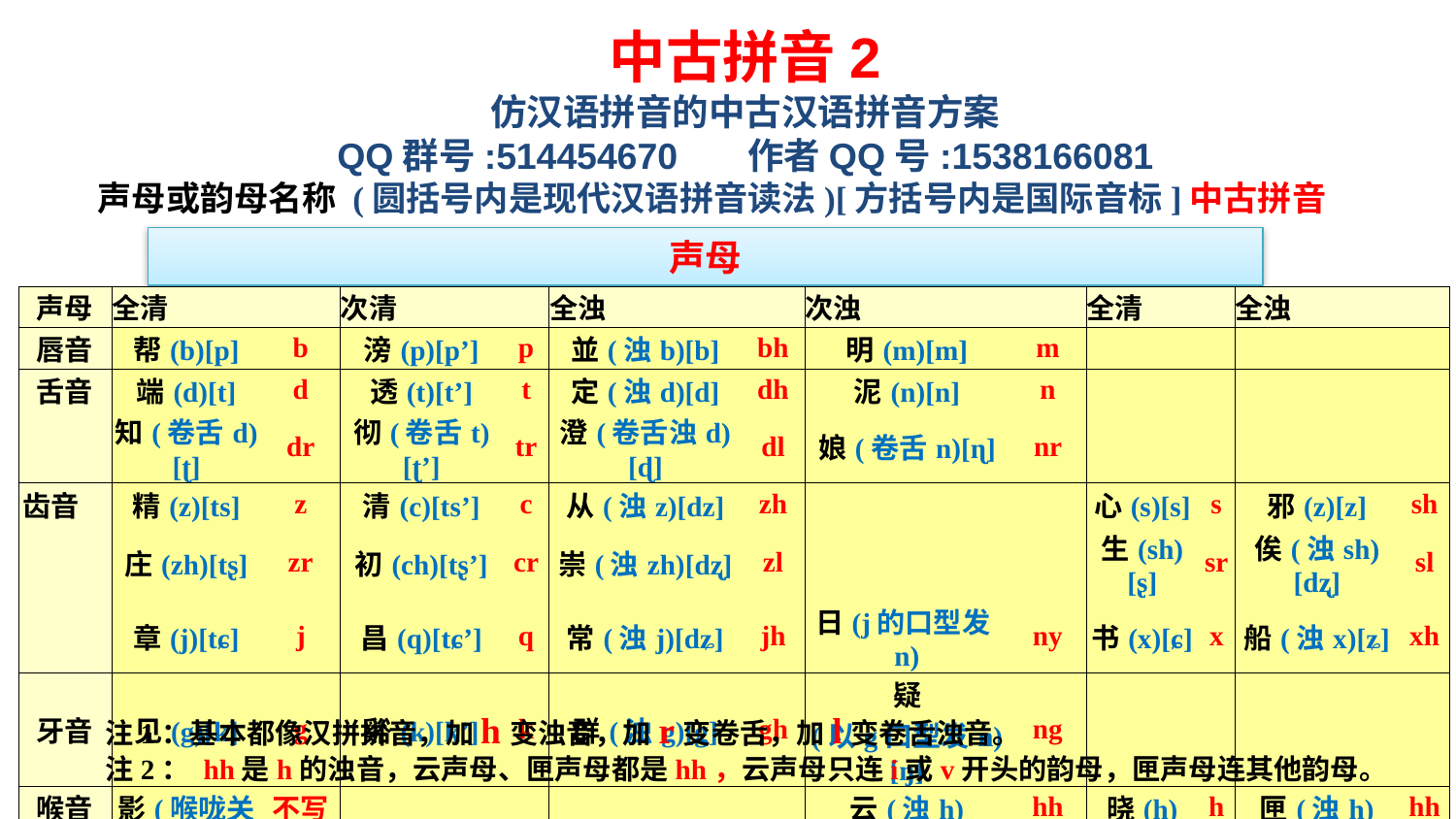

中古拼音2
仿汉语拼音的中古汉语拼音方案
QQ群号:514454670      作者QQ号:1538166081
# 声母或韵母名称 (圆括号内是现代汉语拼音读法)[方括号内是国际音标]中古拼音
声母
| 声母 | 全清 |  | 次清 |  | 全浊 |  | 次浊 |  | 全清 |  | 全浊 |  |
| --- | --- | --- | --- | --- | --- | --- | --- | --- | --- | --- | --- | --- |
| 唇音 | 帮(b)[p] | b | 滂(p)[p’] | p | 並(浊b)[b] | bh | 明(m)[m] | m |  |  |  |  |
| 舌音 | 端(d)[t] | d | 透(t)[t’] | t | 定(浊d)[d] | dh | 泥(n)[n] | n |  |  |  |  |
|  | 知(卷舌d)[ʈ] | dr | 彻(卷舌t)[ʈ’] | tr | 澄(卷舌浊d)[ɖ] | dl | 娘(卷舌n)[ɳ] | nr |  |  |  |  |
| 齿音 | 精(z)[ts] | z | 清(c)[ts’] | c | 从(浊z)[dz] | zh |  |  | 心(s)[s] | s | 邪(z)[z] | sh |
|  | 庄(zh)[tʂ] | zr | 初(ch)[tʂ’] | cr | 崇(浊zh)[dʐ] | zl |  |  | 生(sh)[ʂ] | sr | 俟(浊sh) [dʐ] | sl |
|  | 章(j)[tɕ] | j | 昌(q)[tɕ’] | q | 常(浊j)[dʑ] | jh | 日(j的口型发n) | ny | 书(x)[ɕ] | x | 船(浊x)[ʑ] | xh |
| 牙音 | 见(g)[k] | g | 谿(k)[k’] | k | 群(浊g)[g] | gh | 疑 (以g口型发n)[ŋ] | ng |  |  |  |  |
| 喉音 | 影(喉咙关闭一下ʔ) | 不写 |  |  |  |  | 云(浊h) | hh | 晓(h) | h | 匣(浊h) | hh |
|  |  |  |  |  |  |  | 以(y) | y |  |  |  |  |
| 半舌音 |  |  |  |  |  |  | 来(l) | l |  |  |  |  |
注1：基本都像汉拼拼音，加h变浊音，加r变卷舌，加l变卷舌浊音。
注2： hh是h的浊音，云声母、匣声母都是hh，云声母只连i或v开头的韵母，匣声母连其他韵母。